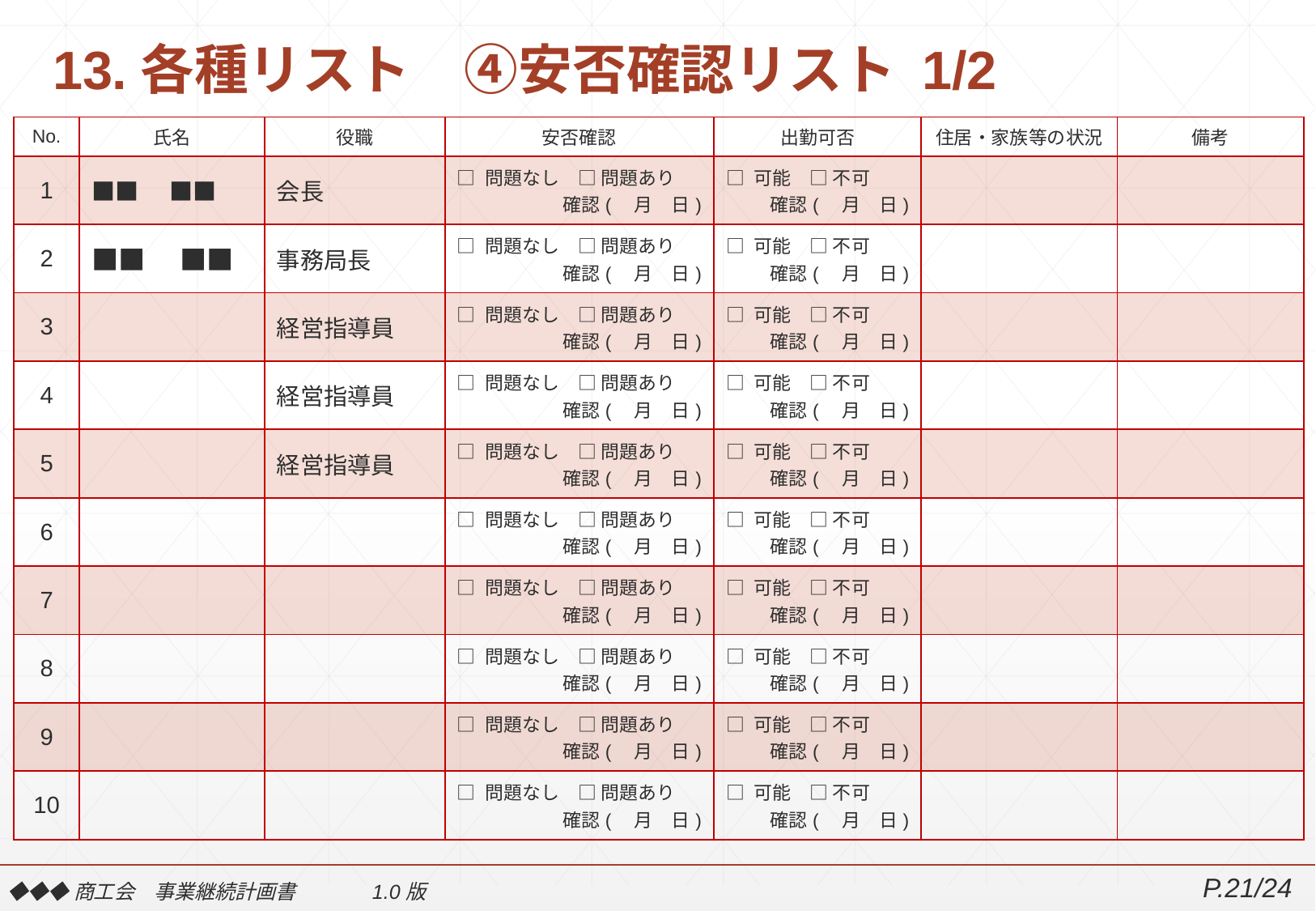

# 13.各種リスト　④安否確認リスト 1/2
| No. | 氏名 | 役職 | 安否確認 | 出勤可否 | 住居・家族等の状況 | 備考 |
| --- | --- | --- | --- | --- | --- | --- |
| 1 | ■■　■■ | 会長 | □ 問題なし　□ 問題あり 確認(　月　日) | □ 可能　□ 不可 確認(　月　日) |  |  |
| 2 | ■■　■■ | 事務局長 | □ 問題なし　□ 問題あり 確認(　月　日) | □ 可能　□ 不可 確認(　月　日) |  |  |
| 3 |  | 経営指導員 | □ 問題なし　□ 問題あり 確認(　月　日) | □ 可能　□ 不可 確認(　月　日) |  |  |
| 4 |  | 経営指導員 | □ 問題なし　□ 問題あり 確認(　月　日) | □ 可能　□ 不可 確認(　月　日) |  |  |
| 5 |  | 経営指導員 | □ 問題なし　□ 問題あり 確認(　月　日) | □ 可能　□ 不可 確認(　月　日) |  |  |
| 6 |  |  | □ 問題なし　□ 問題あり 確認(　月　日) | □ 可能　□ 不可 確認(　月　日) |  |  |
| 7 |  |  | □ 問題なし　□ 問題あり 確認(　月　日) | □ 可能　□ 不可 確認(　月　日) |  |  |
| 8 |  |  | □ 問題なし　□ 問題あり 確認(　月　日) | □ 可能　□ 不可 確認(　月　日) |  |  |
| 9 |  |  | □ 問題なし　□ 問題あり 確認(　月　日) | □ 可能　□ 不可 確認(　月　日) |  |  |
| 10 |  |  | □ 問題なし　□ 問題あり 確認(　月　日) | □ 可能　□ 不可 確認(　月　日) |  |  |